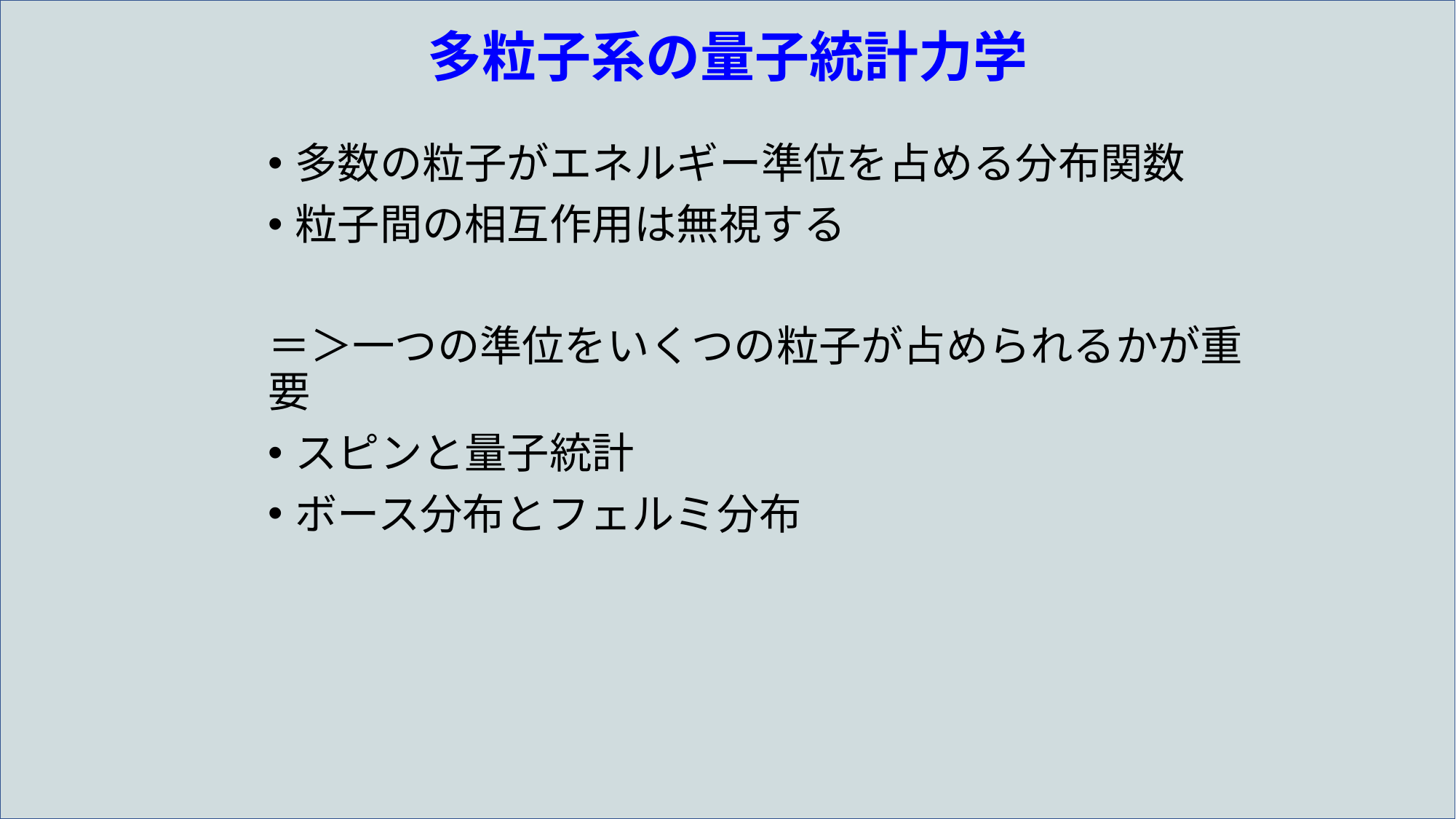

多粒子系の量子統計力学

多数の粒子がエネルギー準位を占める分布関数
粒子間の相互作用は無視する

＝＞一つの準位をいくつの粒子が占められるかが重要
スピンと量子統計
ボース分布とフェルミ分布